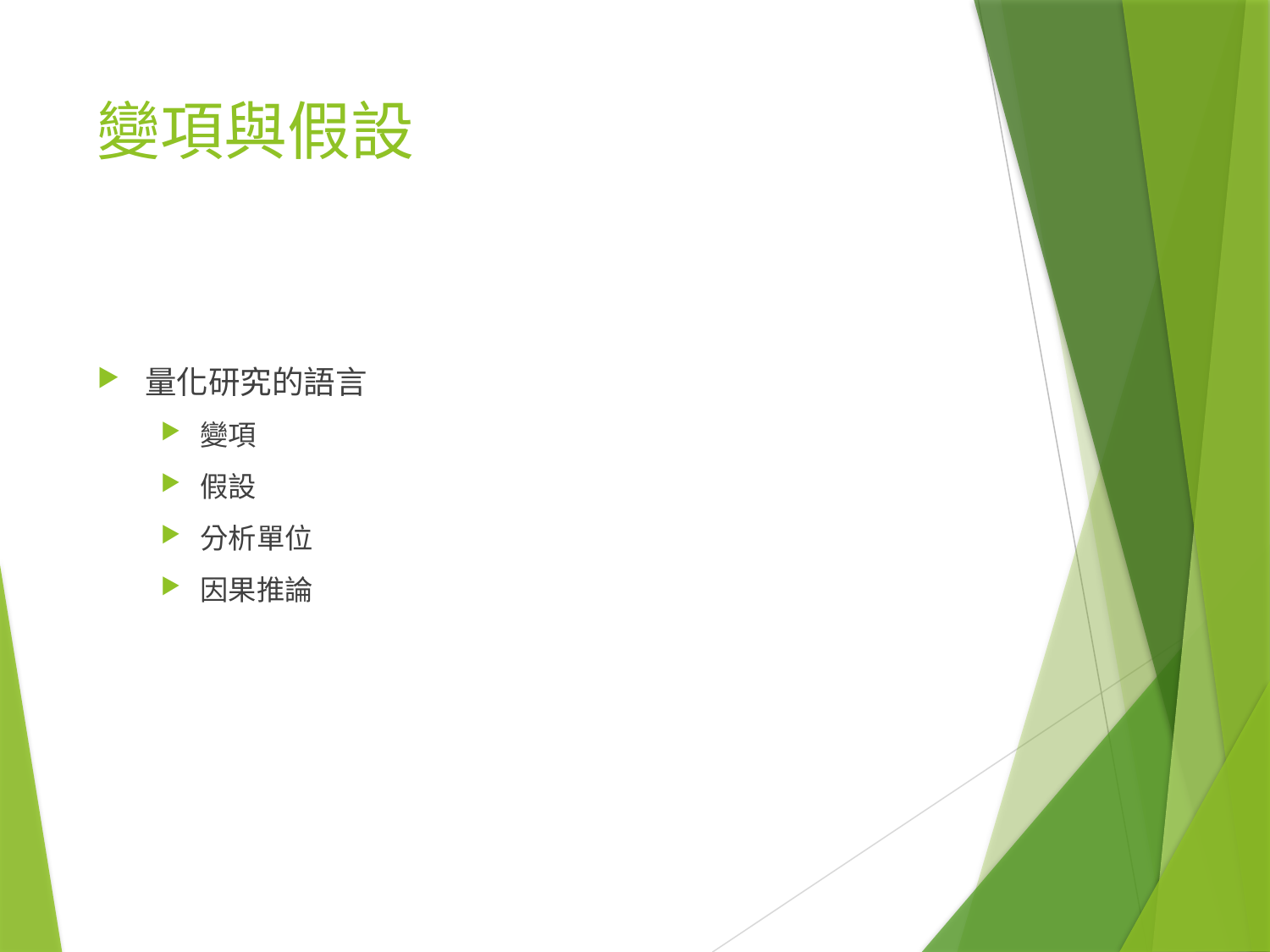

# 變項與假設

量化研究的語言
變項
假設
分析單位
因果推論